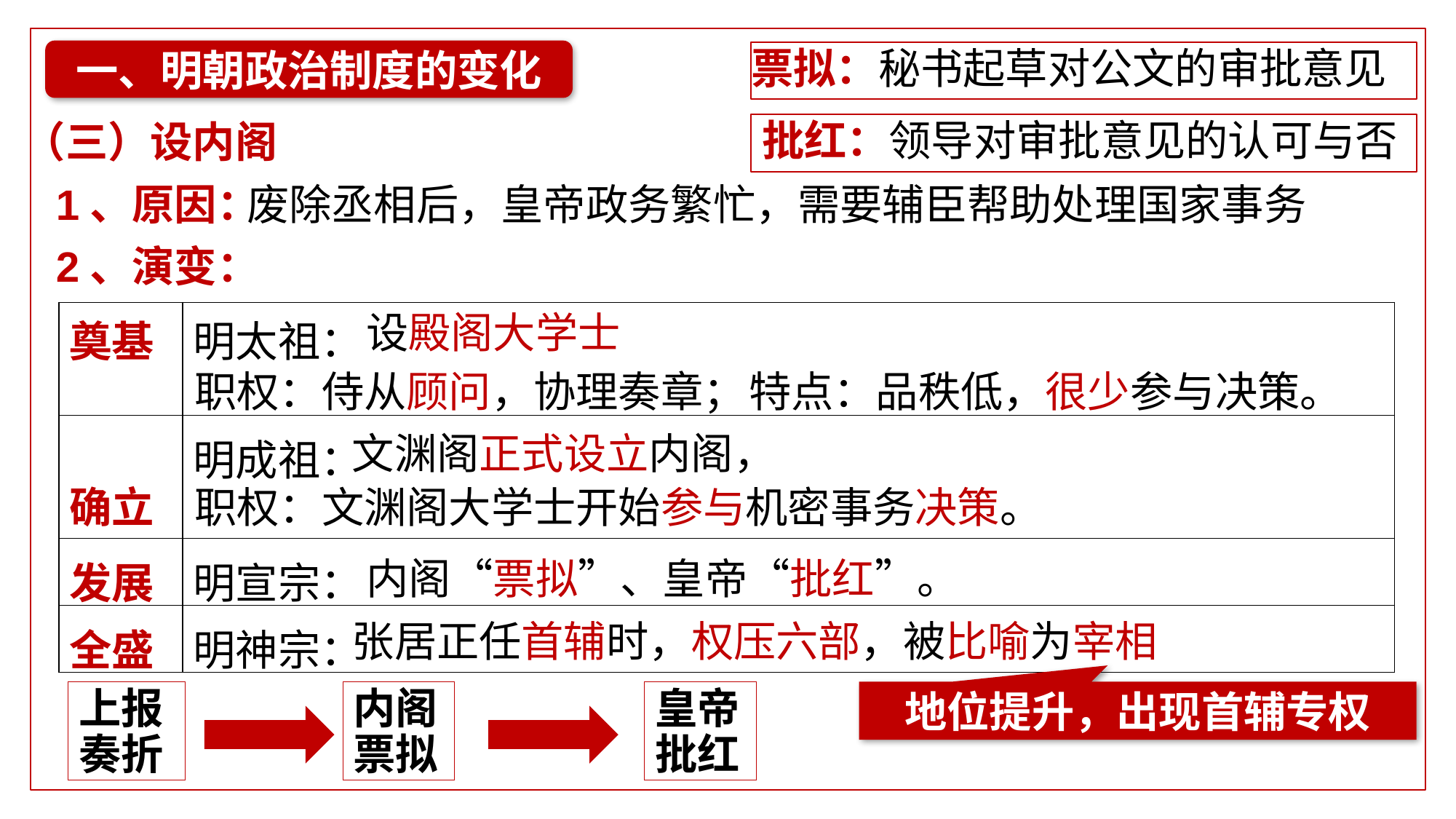

一、明朝政治制度的变化
票拟：秘书起草对公文的审批意见
（三）设内阁
批红：领导对审批意见的认可与否
1、原因：
废除丞相后，皇帝政务繁忙，需要辅臣帮助处理国家事务
2、演变：
设殿阁大学士
| 奠基 | 明太祖： |
| --- | --- |
| 确立 | 明成祖： |
| 发展 | 明宣宗： |
| 全盛 | 明神宗： |
职权：侍从顾问，协理奏章；
特点：品秩低，很少参与决策。
文渊阁正式设立内阁，
职权：文渊阁大学士开始参与机密事务决策。
内阁“票拟”、皇帝“批红”。
张居正任首辅时，权压六部，被比喻为宰相
上报奏折
内阁票拟
皇帝批红
地位提升，出现首辅专权